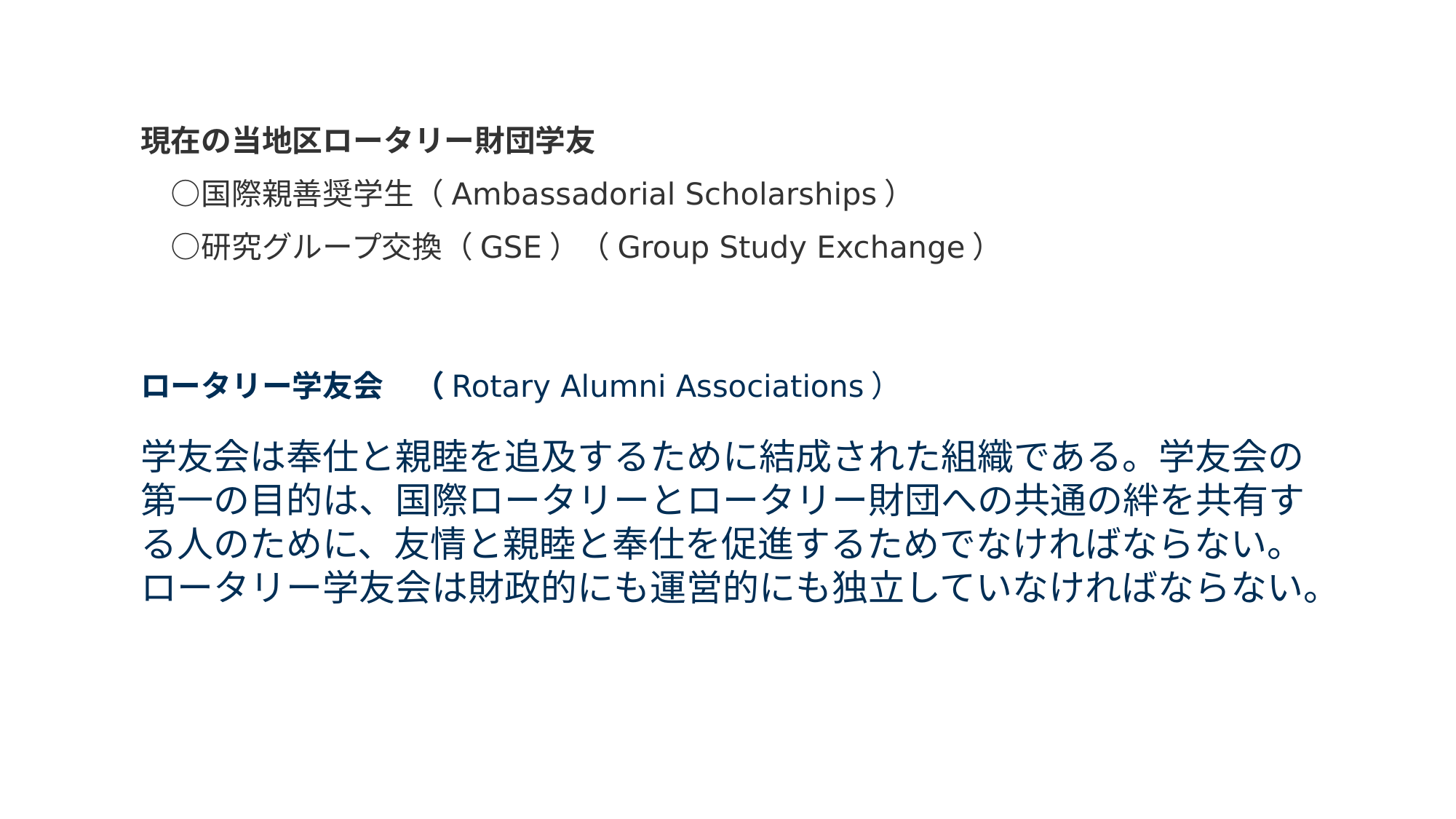

現在の当地区ロータリー財団学友
　○国際親善奨学生（Ambassadorial Scholarships）
　○研究グループ交換（GSE）（Group Study Exchange）

ロータリー学友会　（Rotary Alumni Associations）

学友会は奉仕と親睦を追及するために結成された組織である。学友会の第一の目的は、国際ロータリーとロータリー財団への共通の絆を共有する人のために、友情と親睦と奉仕を促進するためでなければならない。ロータリー学友会は財政的にも運営的にも独立していなければならない。